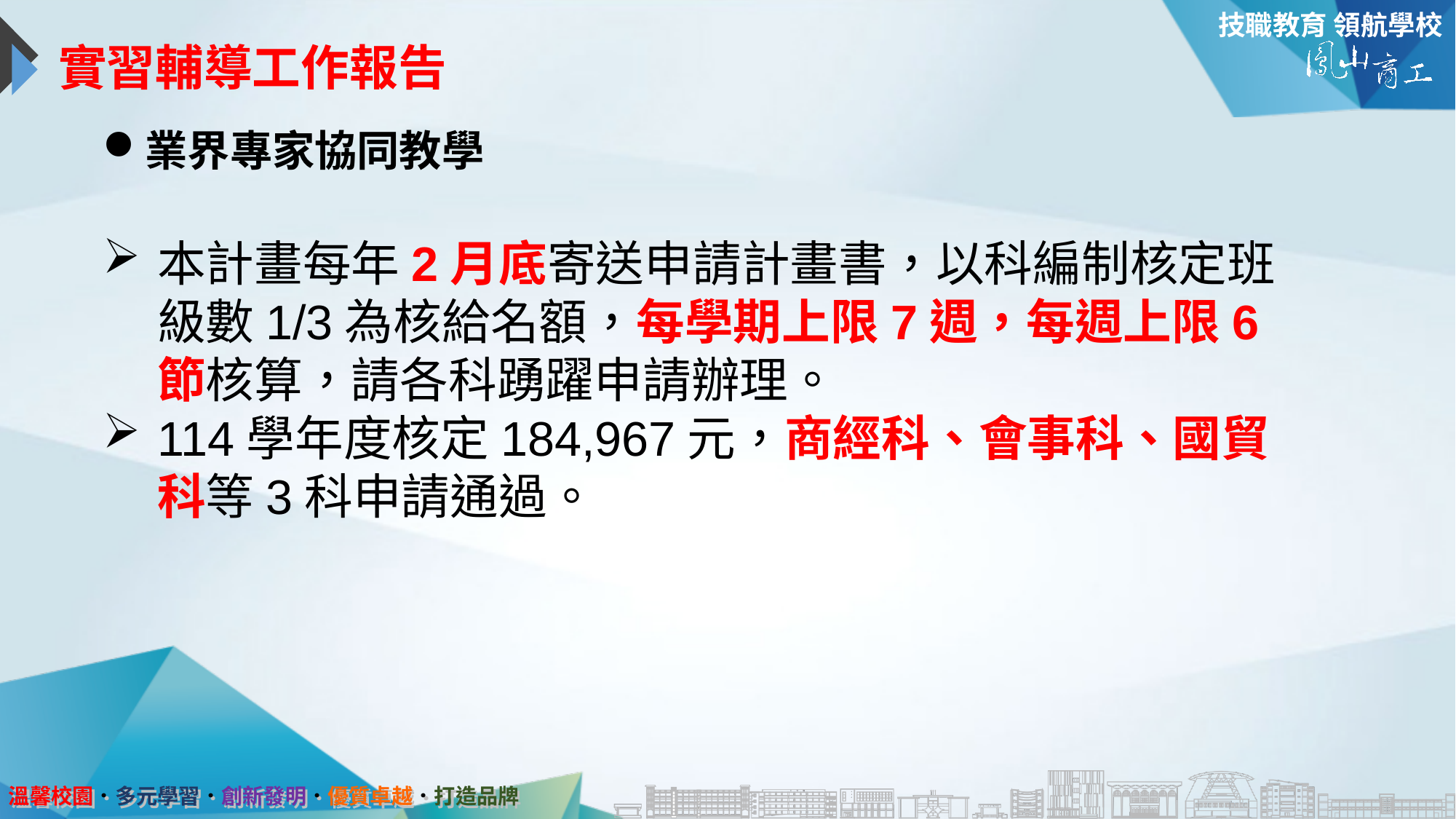

# 實習輔導工作報告
業界專家協同教學
本計畫每年2月底寄送申請計畫書，以科編制核定班級數1/3為核給名額，每學期上限7週，每週上限6節核算，請各科踴躍申請辦理。
114學年度核定184,967元，商經科、會事科、國貿科等3科申請通過。